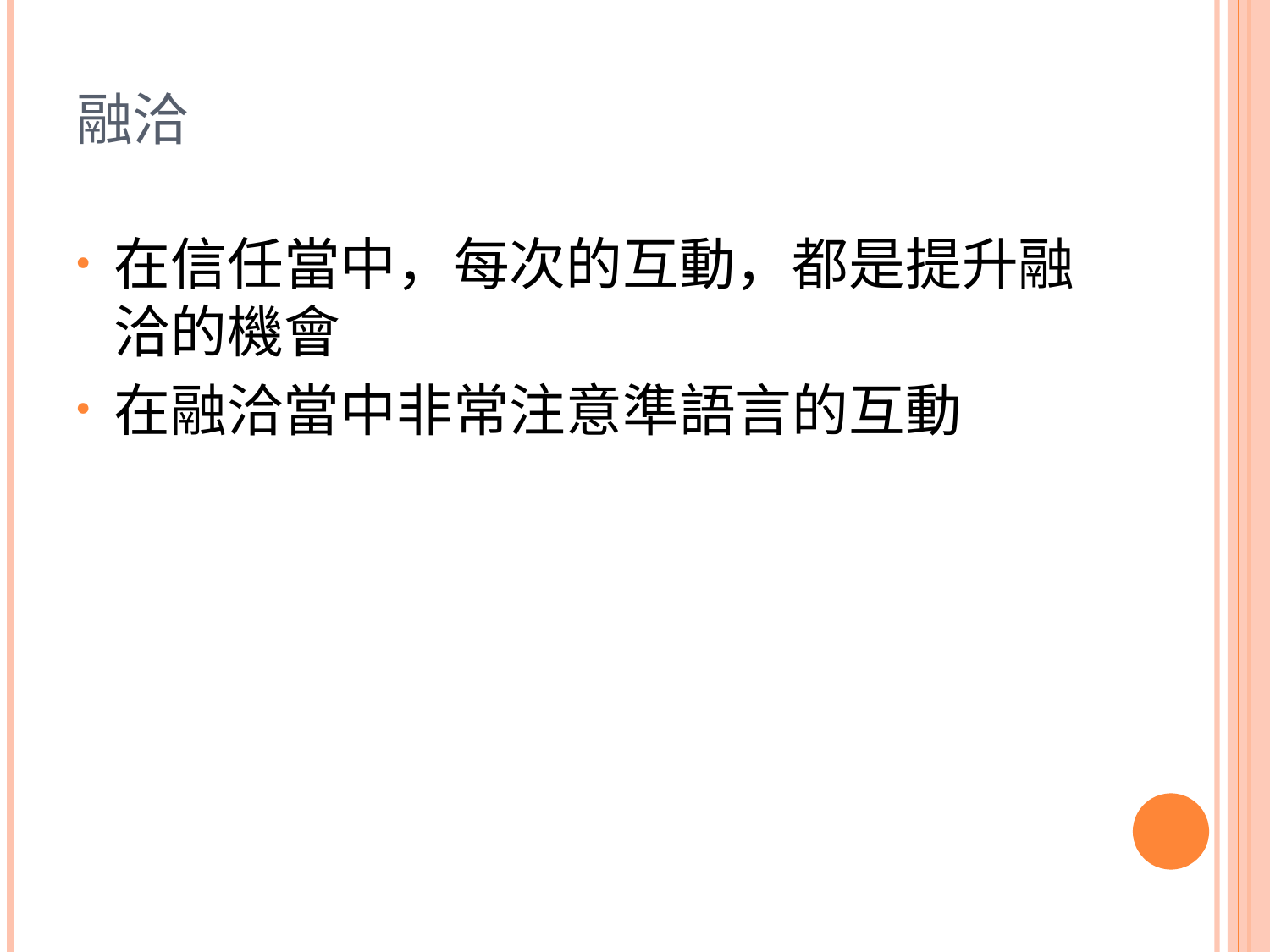

# 融洽
在信任當中，每次的互動，都是提升融洽的機會
在融洽當中非常注意準語言的互動